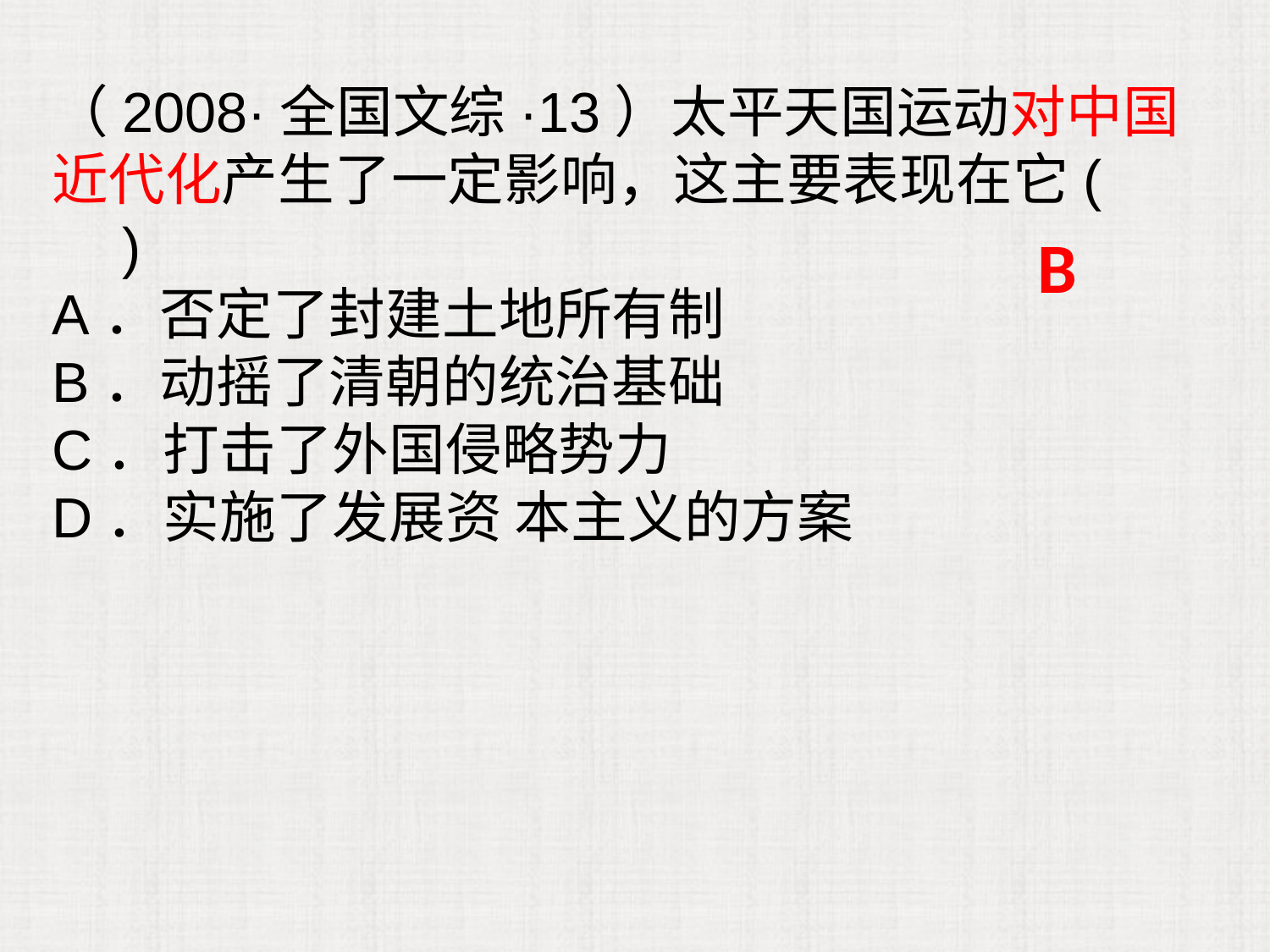

（2008·全国文综·13）太平天国运动对中国近代化产生了一定影响，这主要表现在它(　　)
A．否定了封建土地所有制
B．动摇了清朝的统治基础
C．打击了外国侵略势力
D．实施了发展资 本主义的方案

B